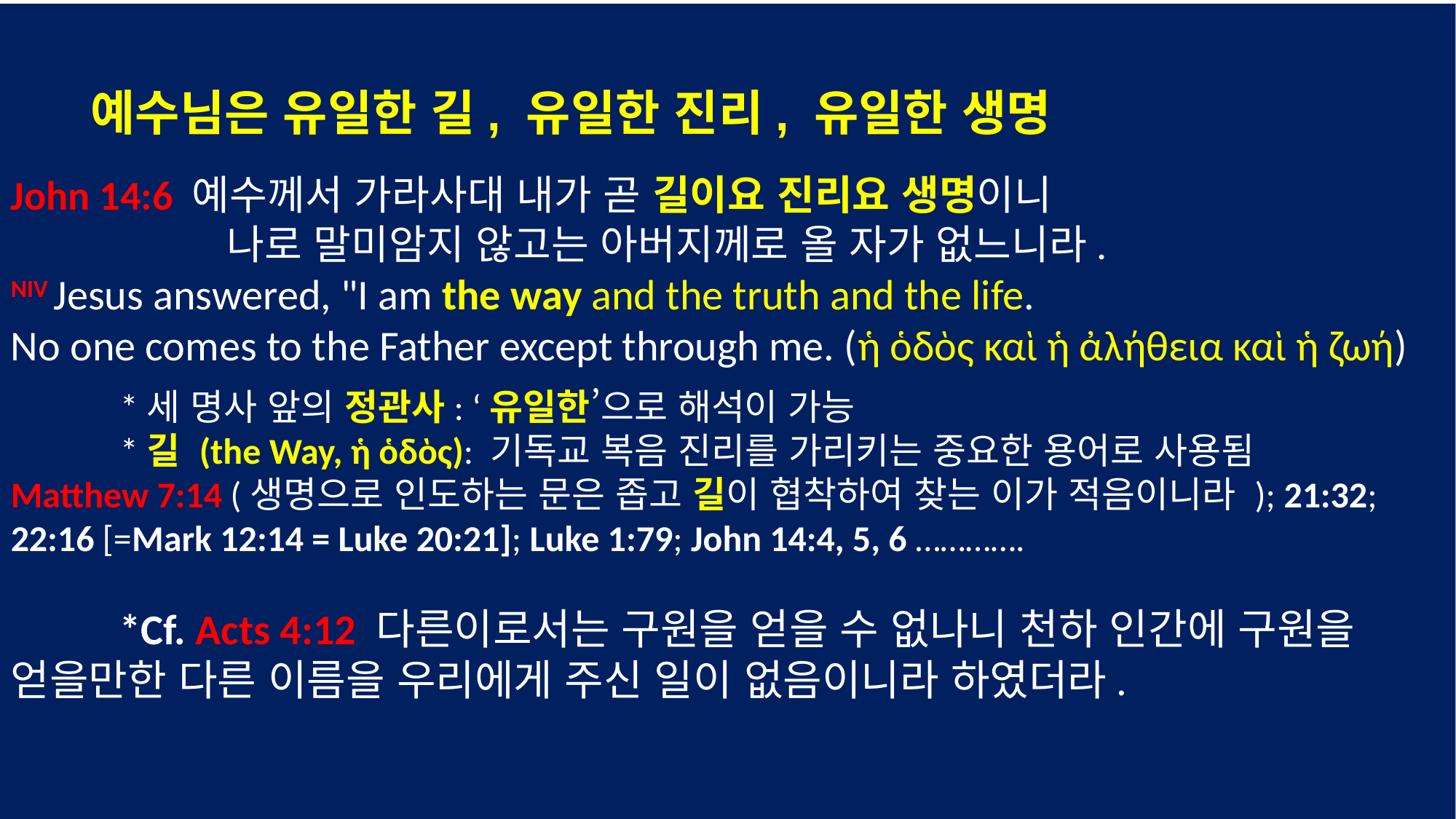

예수님은 유일한 길, 유일한 진리, 유일한 생명

John 14:6 예수께서 가라사대 내가 곧 길이요 진리요 생명이니
                  나로 말미암지 않고는 아버지께로 올 자가 없느니라.
NIV Jesus answered, "I am the way and the truth and the life.
No one comes to the Father except through me. (ἡ ὁδὸς καὶ ἡ ἀλήθεια καὶ ἡ ζωή)

  	*세 명사 앞의 정관사: ‘유일한’으로 해석이 가능
	*길 (the Way, ἡ ὁδὸς): 기독교 복음 진리를 가리키는 중요한 용어로 사용됨
Matthew 7:14 (생명으로 인도하는 문은 좁고 길이 협착하여 찾는 이가 적음이니라 ); 21:32; 22:16 [=Mark 12:14 = Luke 20:21]; Luke 1:79; John 14:4, 5, 6 ………….

	*Cf. Acts 4:12 다른이로서는 구원을 얻을 수 없나니 천하 인간에 구원을 얻을만한 다른 이름을 우리에게 주신 일이 없음이니라 하였더라.